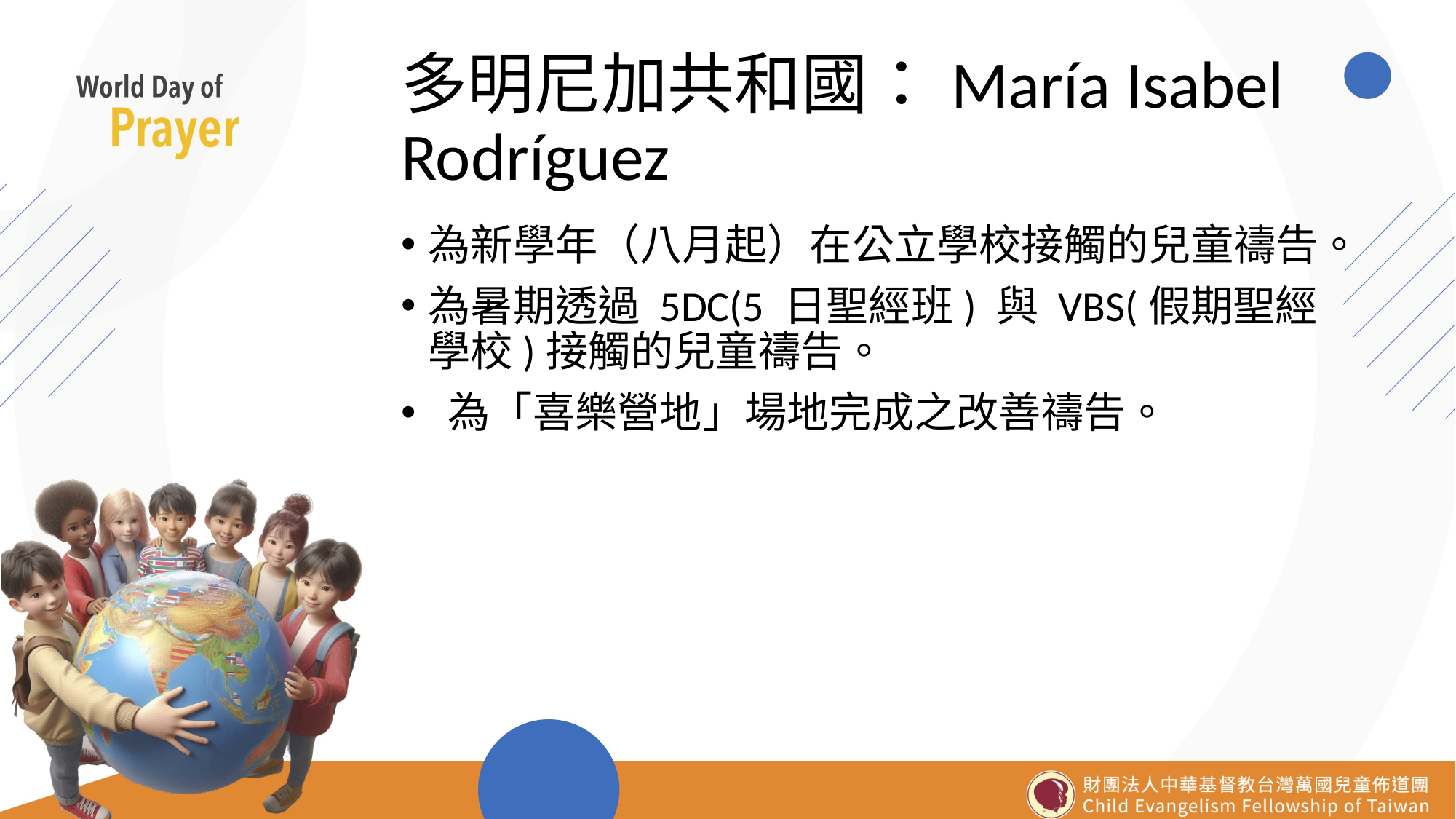

# 多明尼加共和國：María Isabel Rodríguez
為新學年（八月起）在公立學校接觸的兒童禱告。
為暑期透過 5DC(5 日聖經班) 與 VBS(假期聖經學校)接觸的兒童禱告。
 為「喜樂營地」場地完成之改善禱告。